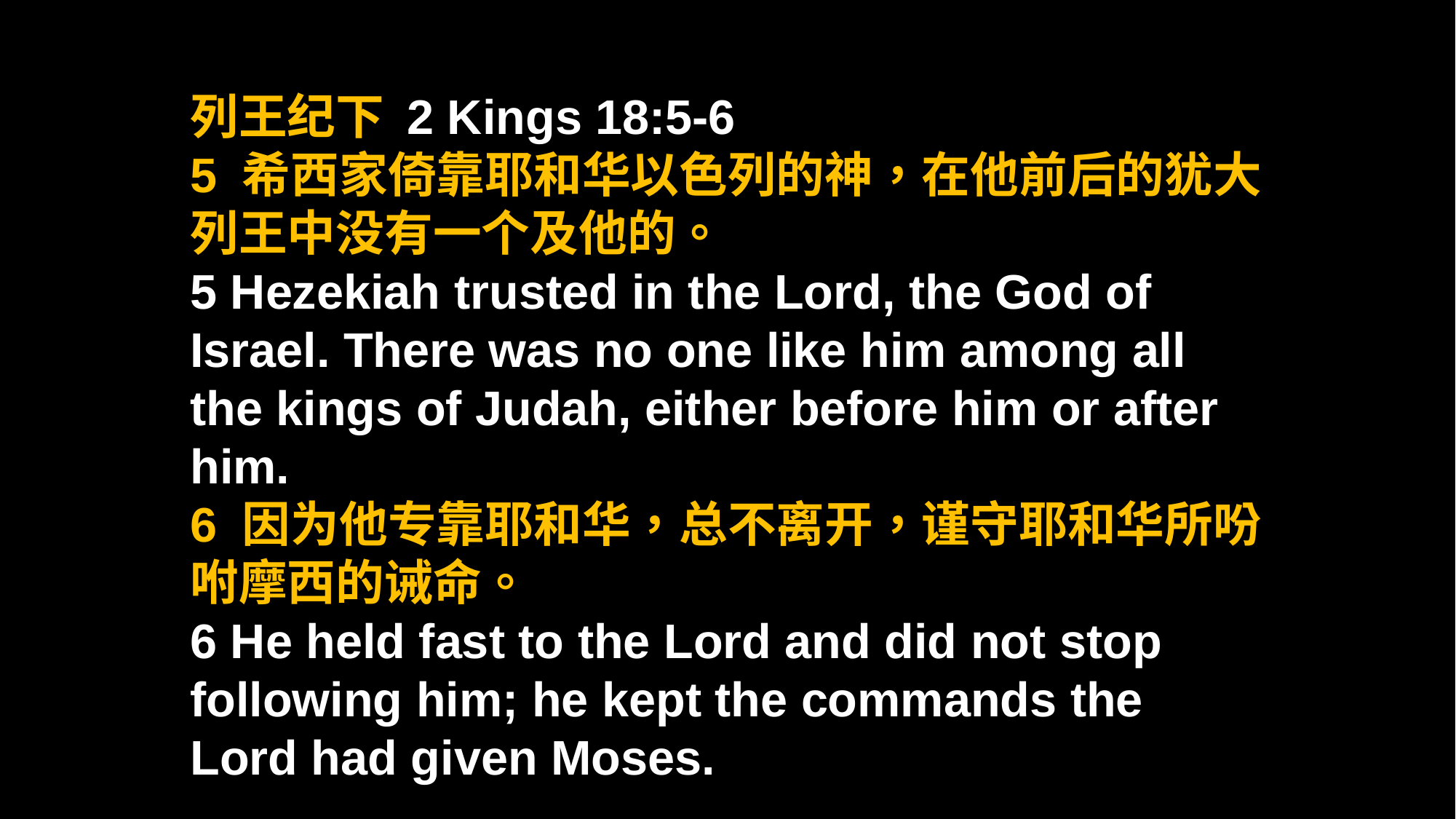

列王纪下 2 Kings 18:5-6
5 希西家倚靠耶和华以色列的神，在他前后的犹大列王中没有一个及他的。
5 Hezekiah trusted in the Lord, the God of Israel. There was no one like him among all the kings of Judah, either before him or after him.
6 因为他专靠耶和华，总不离开，谨守耶和华所吩咐摩西的诫命。
6 He held fast to the Lord and did not stop following him; he kept the commands the Lord had given Moses.